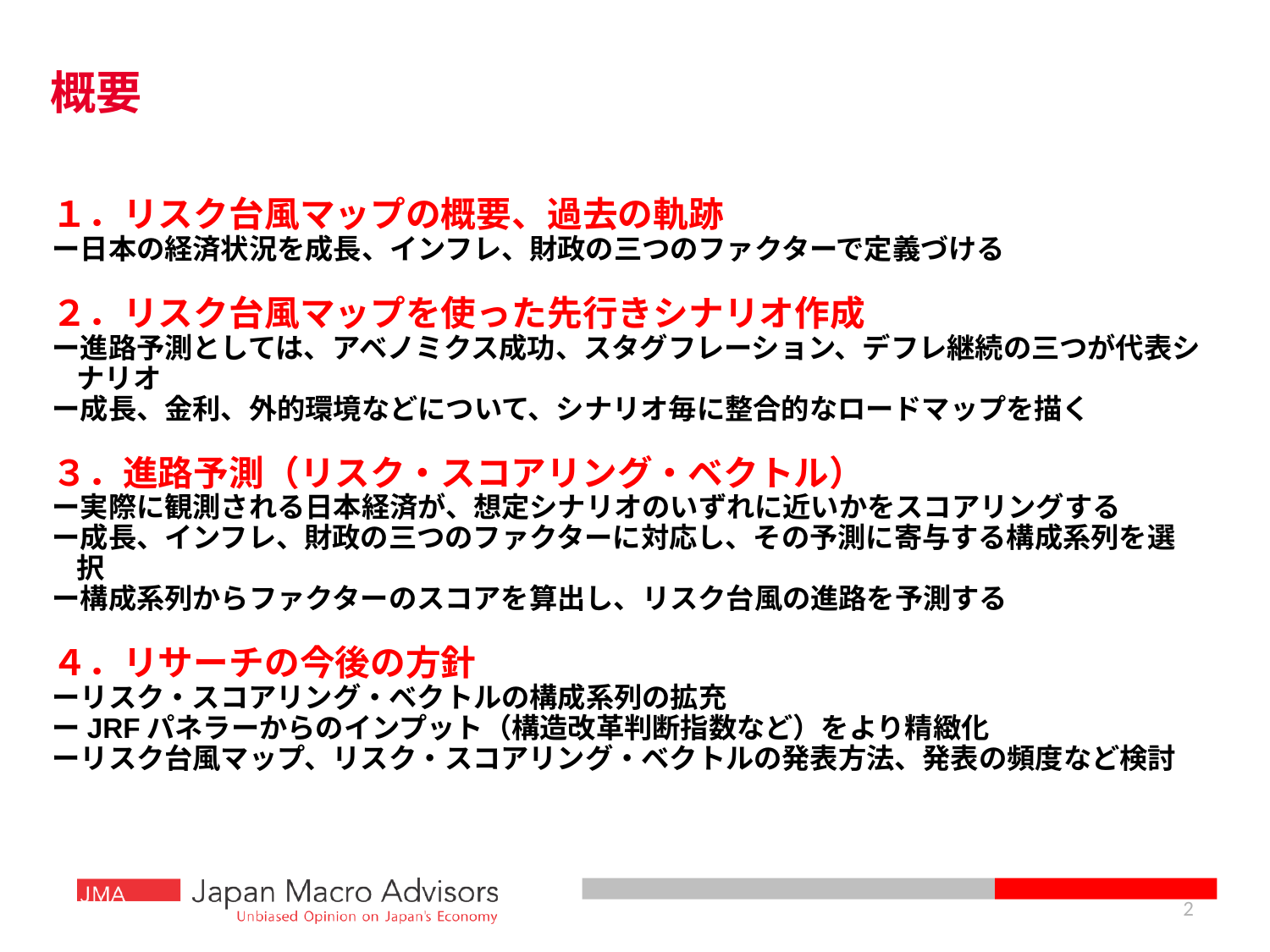

概要
１．リスク台風マップの概要、過去の軌跡
ー日本の経済状況を成長、インフレ、財政の三つのファクターで定義づける

２．リスク台風マップを使った先行きシナリオ作成
ー進路予測としては、アベノミクス成功、スタグフレーション、デフレ継続の三つが代表シナリオ
ー成長、金利、外的環境などについて、シナリオ毎に整合的なロードマップを描く

３．進路予測（リスク・スコアリング・ベクトル）
ー実際に観測される日本経済が、想定シナリオのいずれに近いかをスコアリングする
ー成長、インフレ、財政の三つのファクターに対応し、その予測に寄与する構成系列を選択
ー構成系列からファクターのスコアを算出し、リスク台風の進路を予測する

４．リサーチの今後の方針
ーリスク・スコアリング・ベクトルの構成系列の拡充
ーJRFパネラーからのインプット（構造改革判断指数など）をより精緻化
ーリスク台風マップ、リスク・スコアリング・ベクトルの発表方法、発表の頻度など検討

2